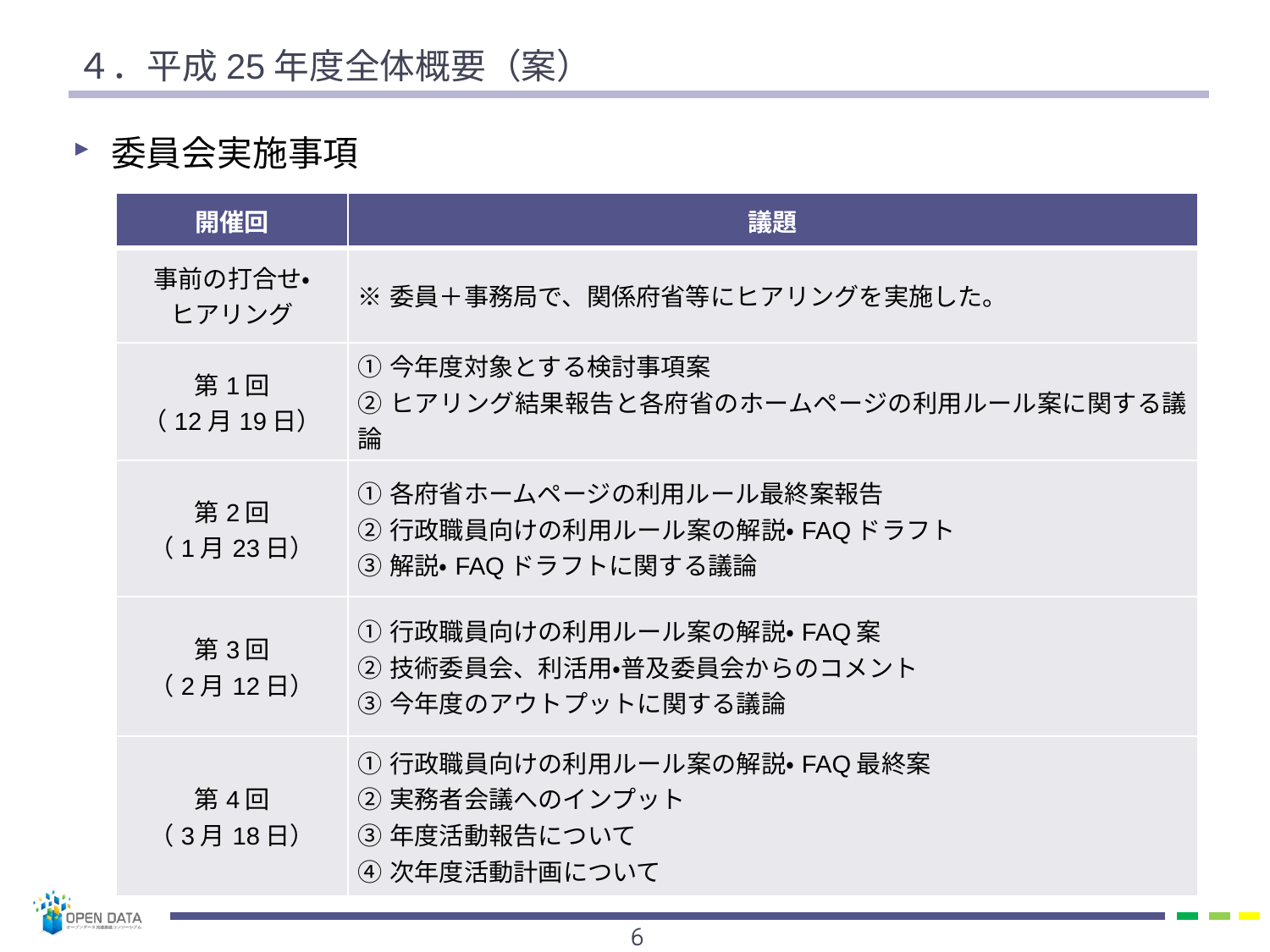

# ４．平成25年度全体概要（案）
委員会実施事項
| 開催回 | 議題 |
| --- | --- |
| 事前の打合せ・ ヒアリング | ※委員＋事務局で、関係府省等にヒアリングを実施した。 |
| 第1回 （12月19日） | ①今年度対象とする検討事項案　 ②ヒアリング結果報告と各府省のホームページの利用ルール案に関する議論 |
| 第2回 （1月23日） | ①各府省ホームページの利用ルール最終案報告 ②行政職員向けの利用ルール案の解説・FAQドラフト ③解説・FAQドラフトに関する議論 |
| 第3回 （2月12日） | ①行政職員向けの利用ルール案の解説・FAQ案 ②技術委員会、利活用・普及委員会からのコメント ③今年度のアウトプットに関する議論 |
| 第4回 （3月18日） | ①行政職員向けの利用ルール案の解説・FAQ最終案 ②実務者会議へのインプット ③年度活動報告について ④次年度活動計画について |
6